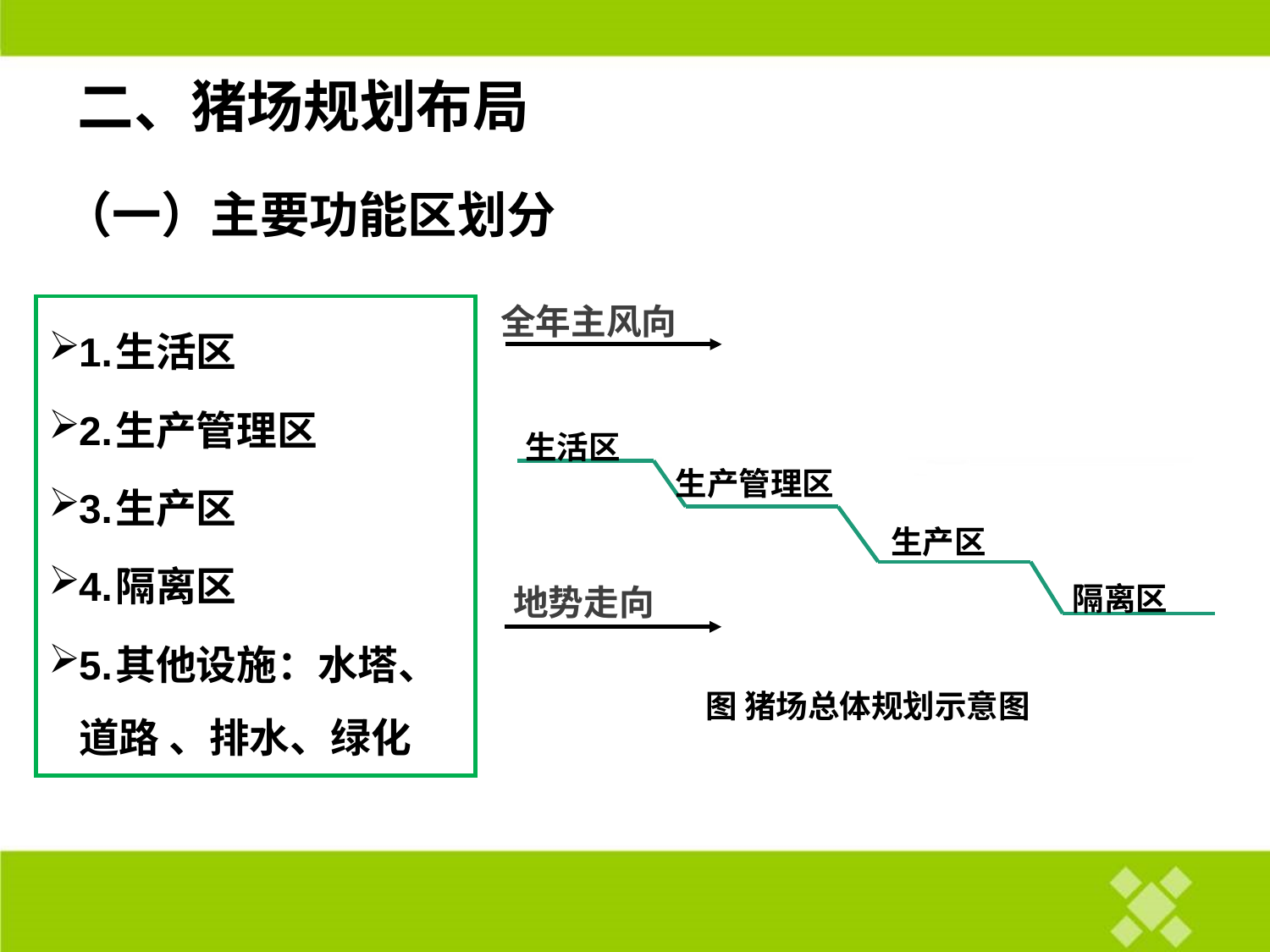

# 二、猪场规划布局
（一）主要功能区划分
全年主风向
生活区
生产管理区
生产区
隔离区
地势走向
1.生活区
2.生产管理区
3.生产区
4.隔离区
5.其他设施：水塔、道路 、排水、绿化

图 猪场总体规划示意图